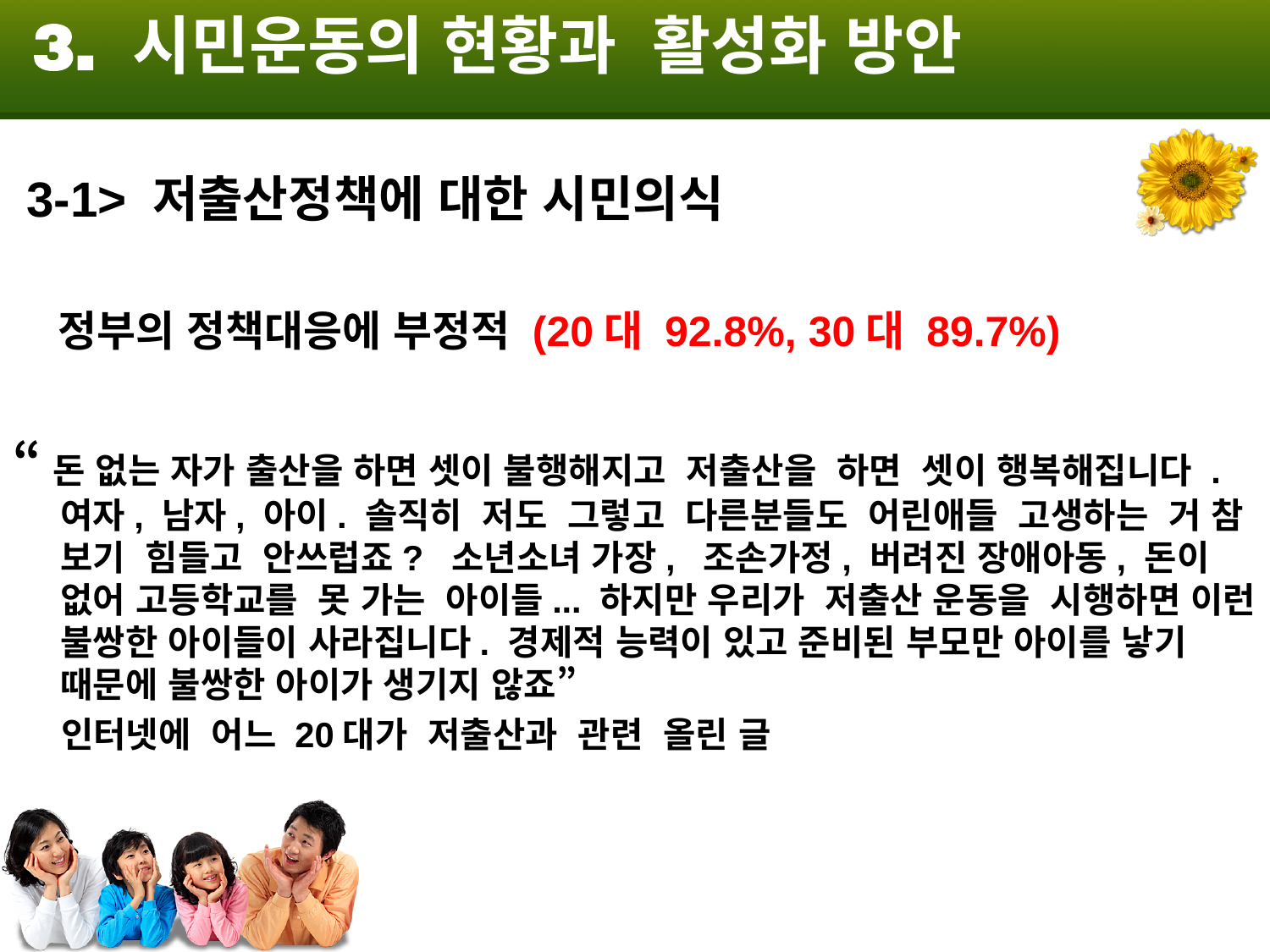

# 3. 시민운동의 현황과  활성화 방안

 3-1> 저출산정책에 대한 시민의식

   정부의 정책대응에 부정적 (20대 92.8%, 30대 89.7%)

“돈 없는 자가 출산을 하면 셋이 불행해지고  저출산을  하면  셋이 행복해집니다 . 여자, 남자, 아이. 솔직히  저도  그렇고  다른분들도  어린애들  고생하는  거 참  보기  힘들고  안쓰럽죠?  소년소녀 가장,  조손가정, 버려진 장애아동, 돈이 없어 고등학교를  못 가는  아이들... 하지만 우리가  저출산 운동을  시행하면 이런 불쌍한 아이들이 사라집니다. 경제적 능력이 있고 준비된 부모만 아이를 낳기 때문에 불쌍한 아이가 생기지 않죠”
    인터넷에  어느 20대가  저출산과  관련  올린 글